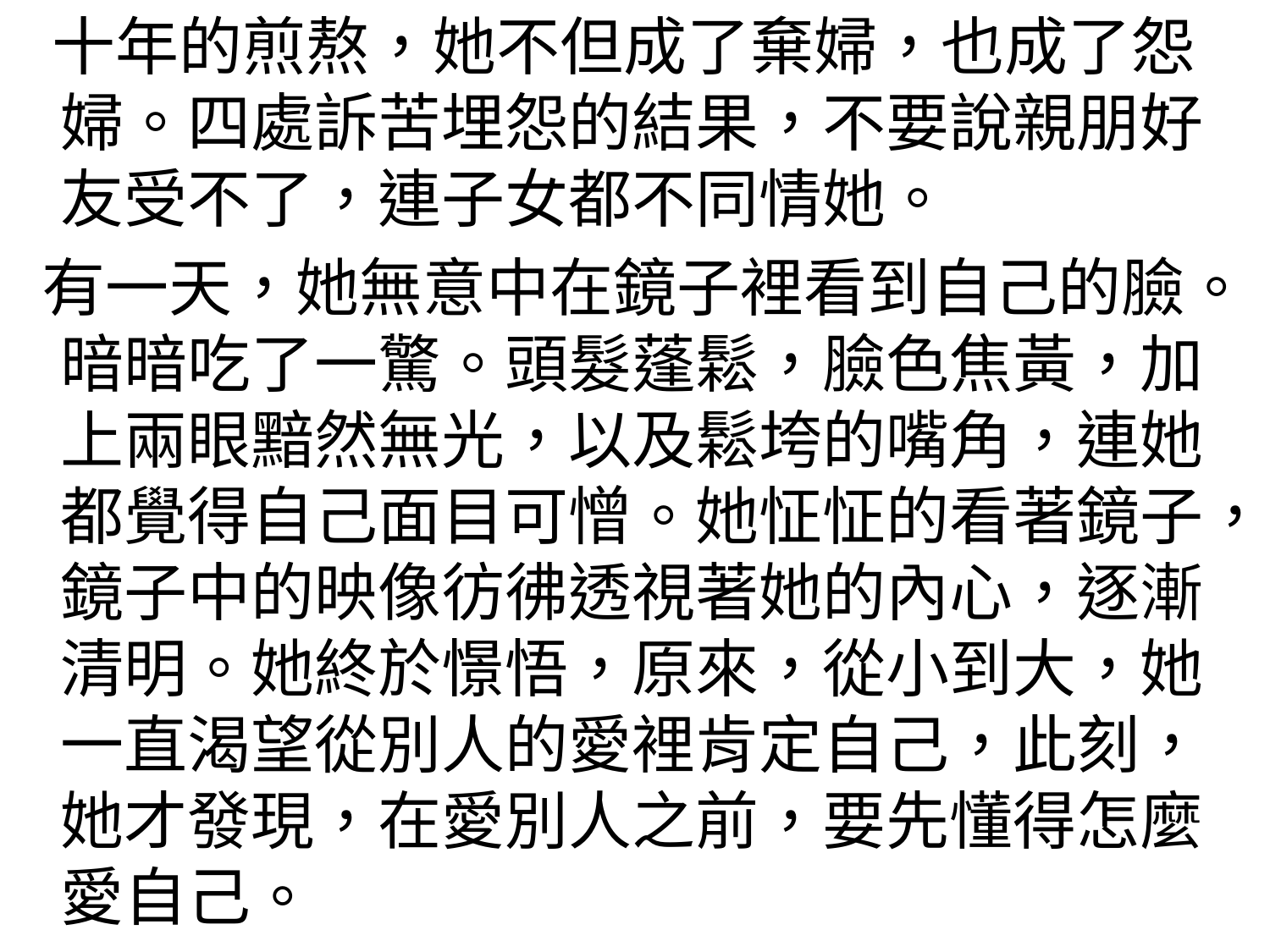

十年的煎熬，她不但成了棄婦，也成了怨婦。四處訴苦埋怨的結果，不要說親朋好友受不了，連子女都不同情她。
 有一天，她無意中在鏡子裡看到自己的臉。暗暗吃了一驚。頭髮蓬鬆，臉色焦黃，加上兩眼黯然無光，以及鬆垮的嘴角，連她都覺得自己面目可憎。她怔怔的看著鏡子，鏡子中的映像彷彿透視著她的內心，逐漸清明。她終於憬悟，原來，從小到大，她一直渴望從別人的愛裡肯定自己，此刻，她才發現，在愛別人之前，要先懂得怎麼愛自己。